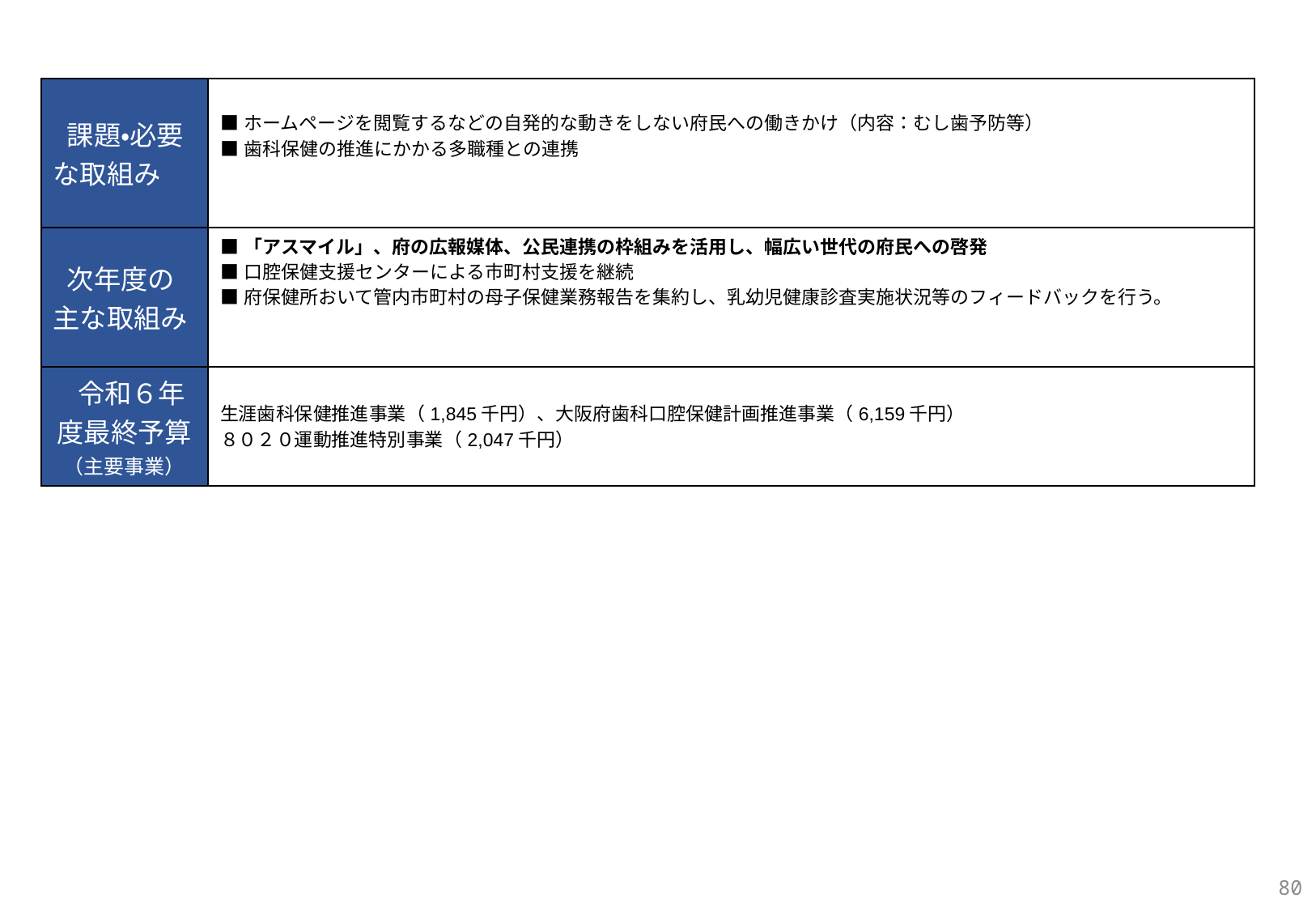

| 課題・必要な取組み | ■ホームページを閲覧するなどの自発的な動きをしない府民への働きかけ（内容：むし歯予防等） ■歯科保健の推進にかかる多職種との連携 |
| --- | --- |
| 次年度の 主な取組み | ■「アスマイル」、府の広報媒体、公民連携の枠組みを活用し、幅広い世代の府民への啓発 ■口腔保健支援センターによる市町村支援を継続 ■府保健所おいて管内市町村の母子保健業務報告を集約し、乳幼児健康診査実施状況等のフィードバックを行う。 |
| 令和６年度最終予算 （主要事業） | 生涯歯科保健推進事業（1,845千円）、大阪府歯科口腔保健計画推進事業（6,159千円） ８０２０運動推進特別事業（2,047千円） |
80